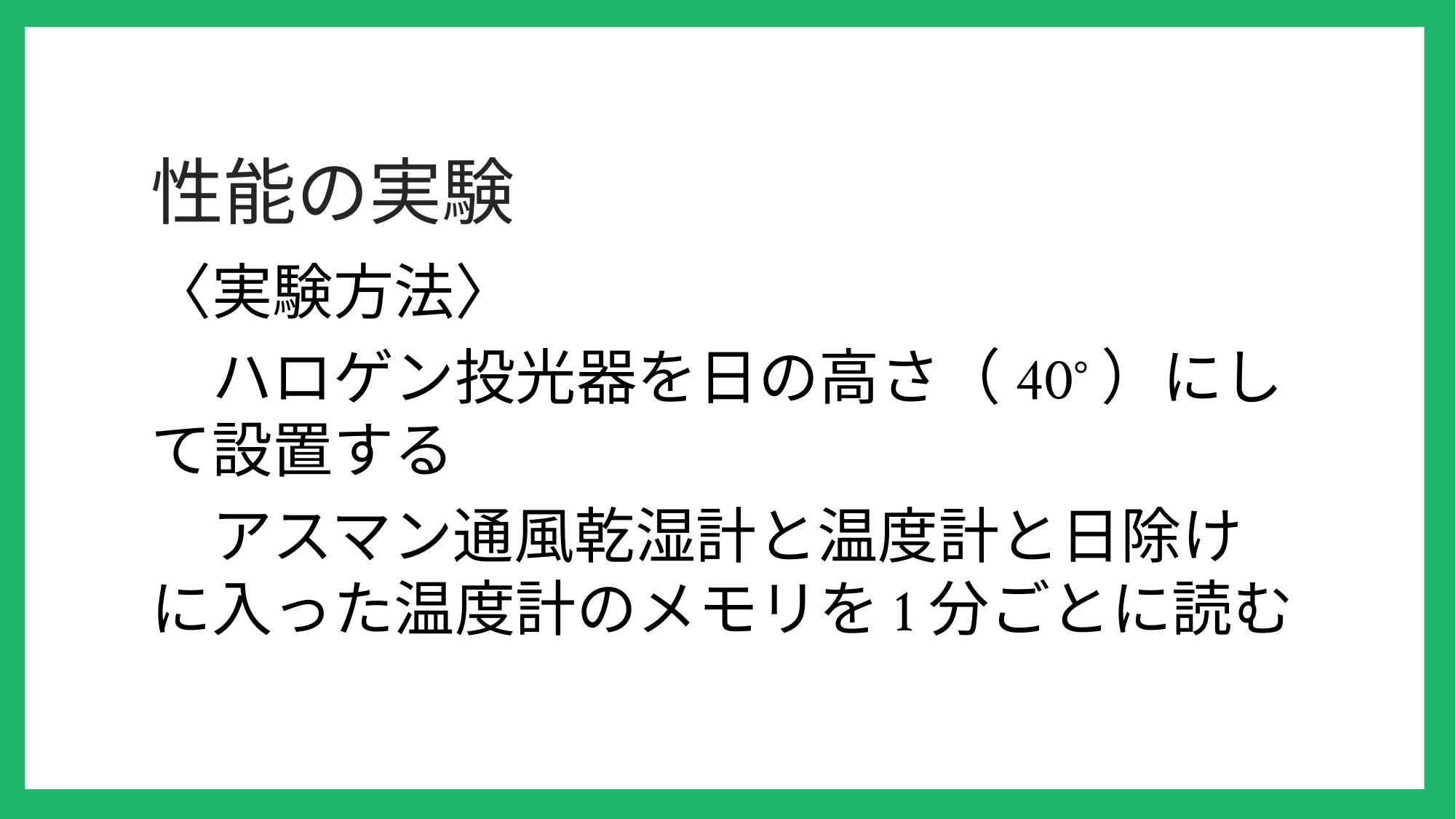

# 性能の実験
〈実験方法〉
　ハロゲン投光器を日の高さ（40°）にして設置する
　アスマン通風乾湿計と温度計と日除けに入った温度計のメモリを1分ごとに読む